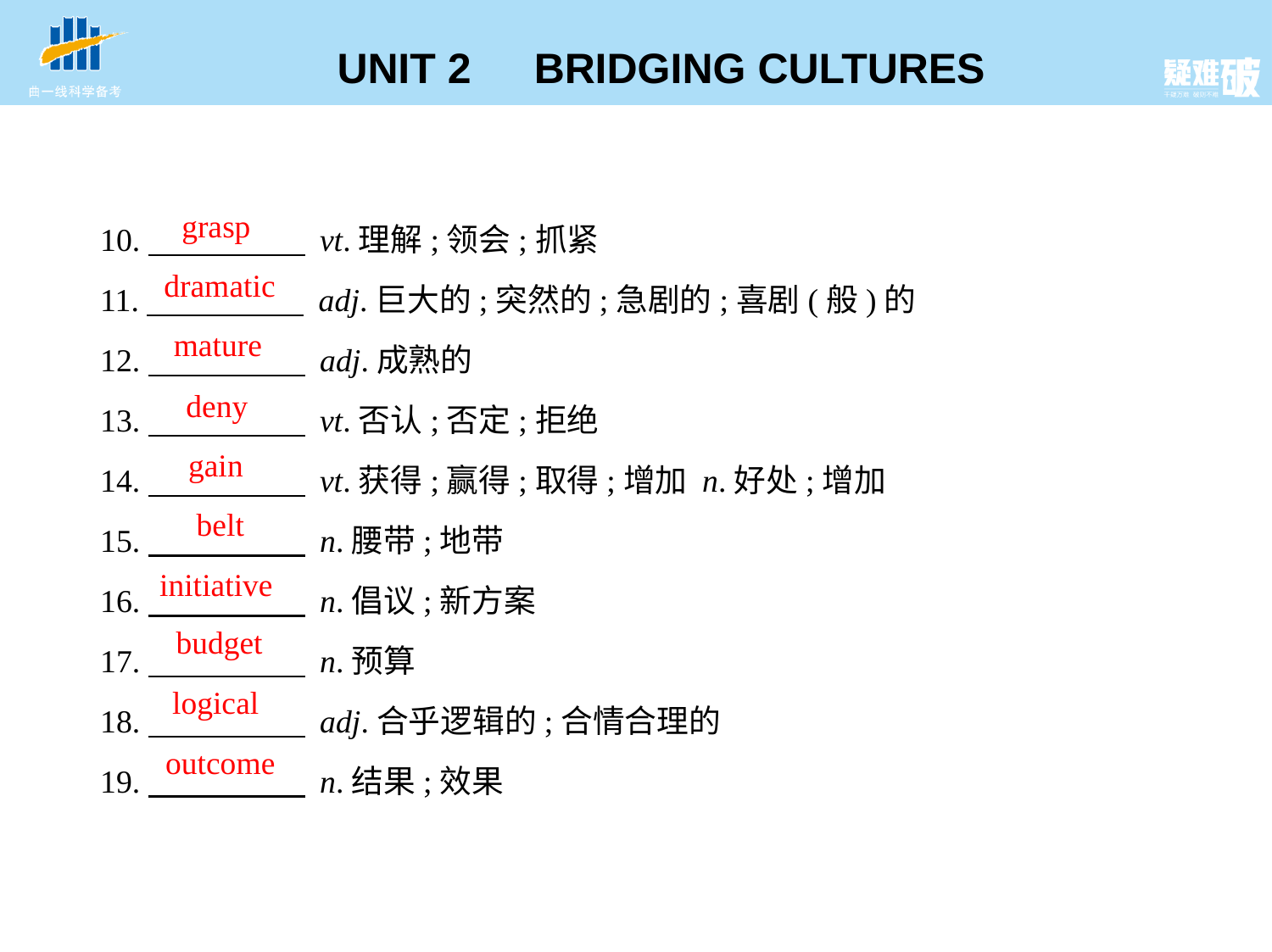

grasp
10.　　　　     vt.理解;领会;抓紧
11.　　　　     adj.巨大的;突然的;急剧的;喜剧(般)的
12.　　　　     adj.成熟的
13.　　　　     vt.否认;否定;拒绝
14.　　　　     vt.获得;赢得;取得;增加 n.好处;增加
15.　　　　     n.腰带;地带
16.　　　　     n.倡议;新方案
17.　　　　     n.预算
18.　　　　     adj.合乎逻辑的;合情合理的
19.　　　　     n.结果;效果
dramatic
mature
deny
gain
belt
initiative
budget
logical
outcome